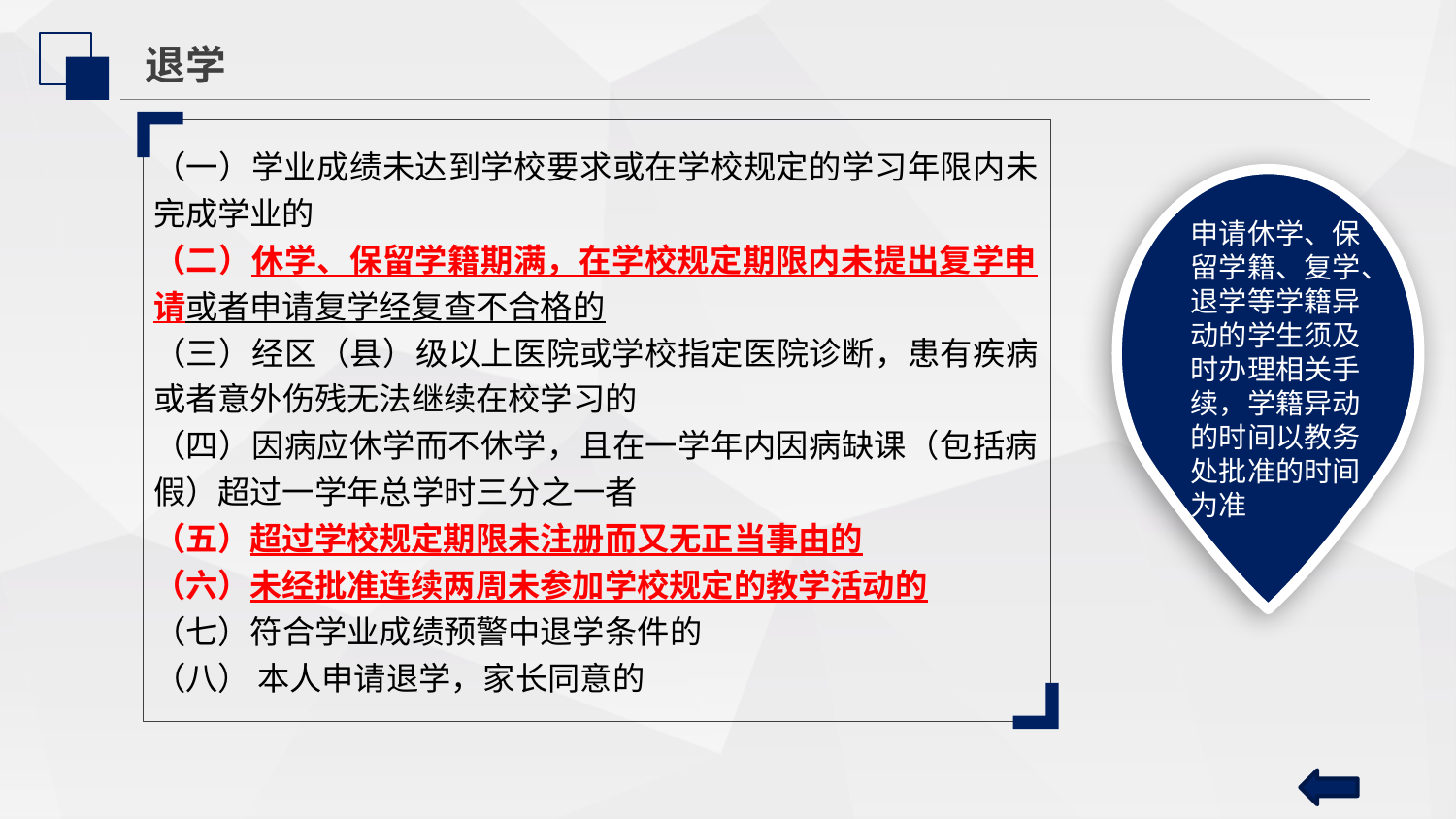

退学

（一）学业成绩未达到学校要求或在学校规定的学习年限内未完成学业的
（二）休学、保留学籍期满，在学校规定期限内未提出复学申请或者申请复学经复查不合格的
（三）经区（县）级以上医院或学校指定医院诊断，患有疾病或者意外伤残无法继续在校学习的
（四）因病应休学而不休学，且在一学年内因病缺课（包括病假）超过一学年总学时三分之一者
（五）超过学校规定期限未注册而又无正当事由的
（六）未经批准连续两周未参加学校规定的教学活动的
（七）符合学业成绩预警中退学条件的
（八） 本人申请退学，家长同意的

申请休学、保留学籍、复学、退学等学籍异动的学生须及时办理相关手续，学籍异动的时间以教务处批准的时间为准